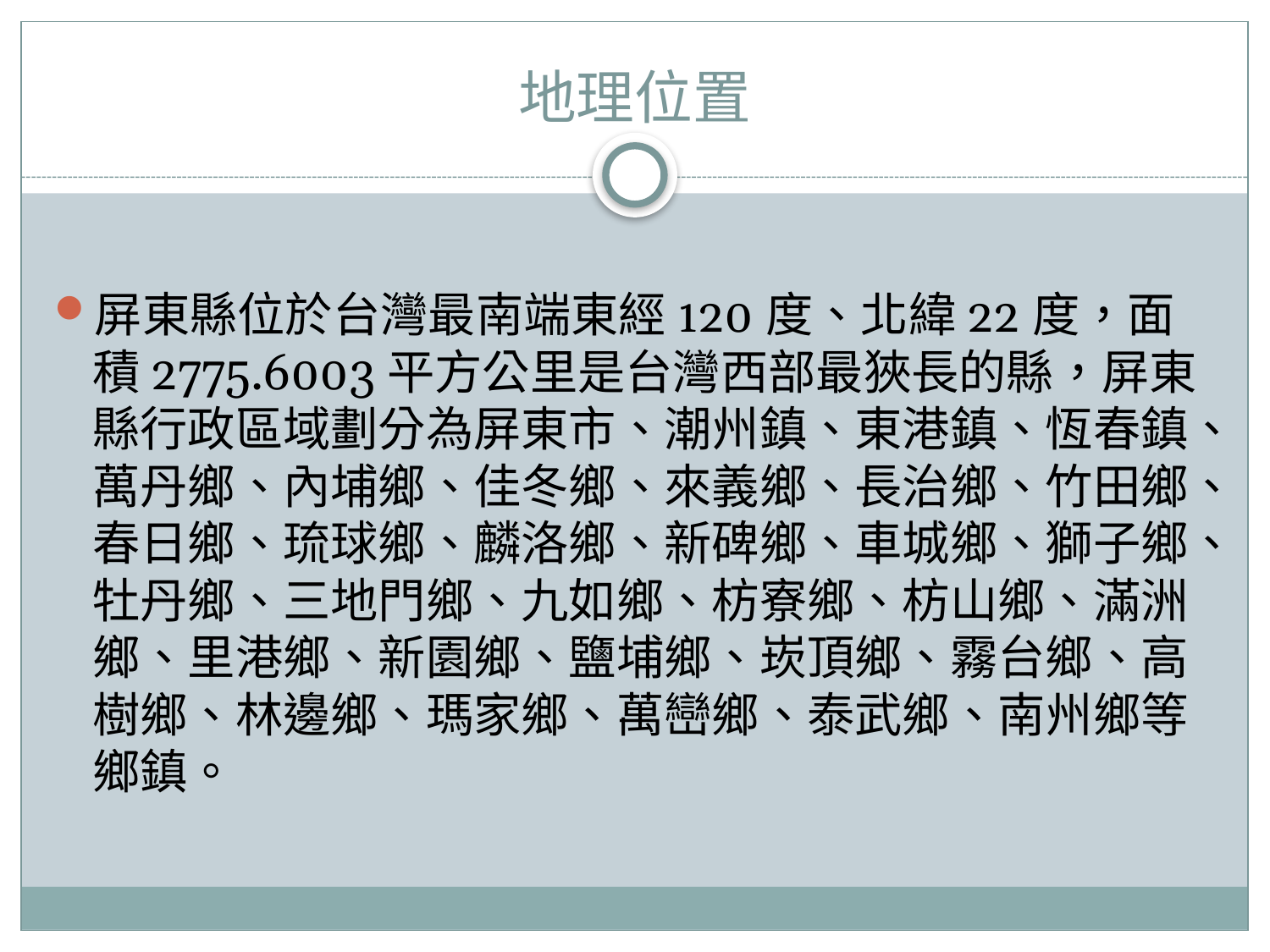

# 地理位置

屏東縣位於台灣最南端東經120度、北緯22度，面積2775.6003平方公里是台灣西部最狹長的縣，屏東縣行政區域劃分為屏東市、潮州鎮、東港鎮、恆春鎮、萬丹鄉、內埔鄉、佳冬鄉、來義鄉、長治鄉、竹田鄉、春日鄉、琉球鄉、麟洛鄉、新碑鄉、車城鄉、獅子鄉、牡丹鄉、三地門鄉、九如鄉、枋寮鄉、枋山鄉、滿洲鄉、里港鄉、新園鄉、鹽埔鄉、崁頂鄉、霧台鄉、高樹鄉、林邊鄉、瑪家鄉、萬巒鄉、泰武鄉、南州鄉等鄉鎮。